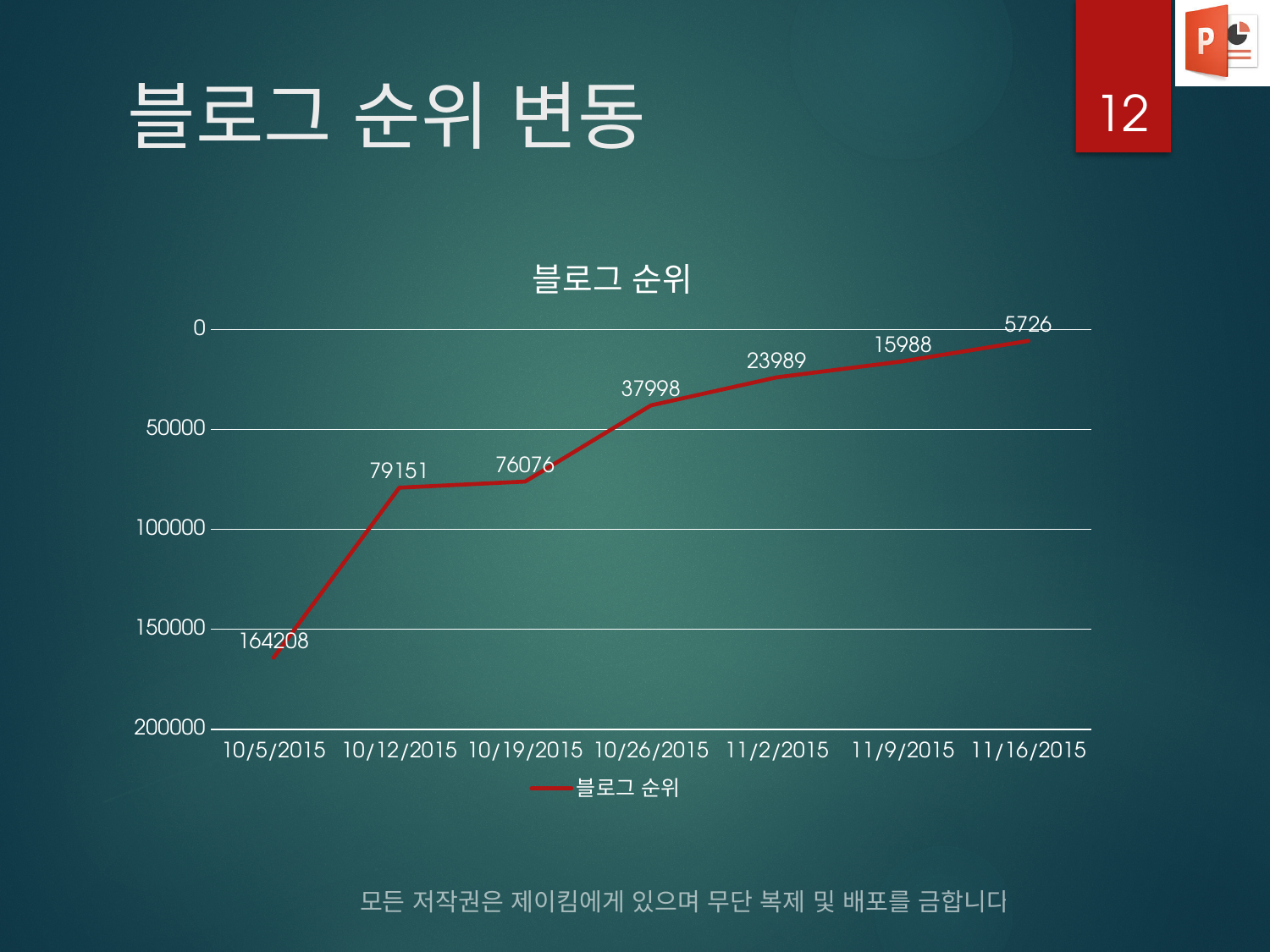

12
# 블로그 순위 변동

### Chart:

| Category | 블로그 순위 |
|---|---|
| 42282 | 164208.0 |
| 42289 | 79151.0 |
| 42296 | 76076.0 |
| 42303 | 37998.0 |
| 42310 | 23989.0 |
| 42317 | 15988.0 |
| 42324 | 5726.0 |
모든 저작권은 제이킴에게 있으며 무단 복제 및 배포를 금합니다